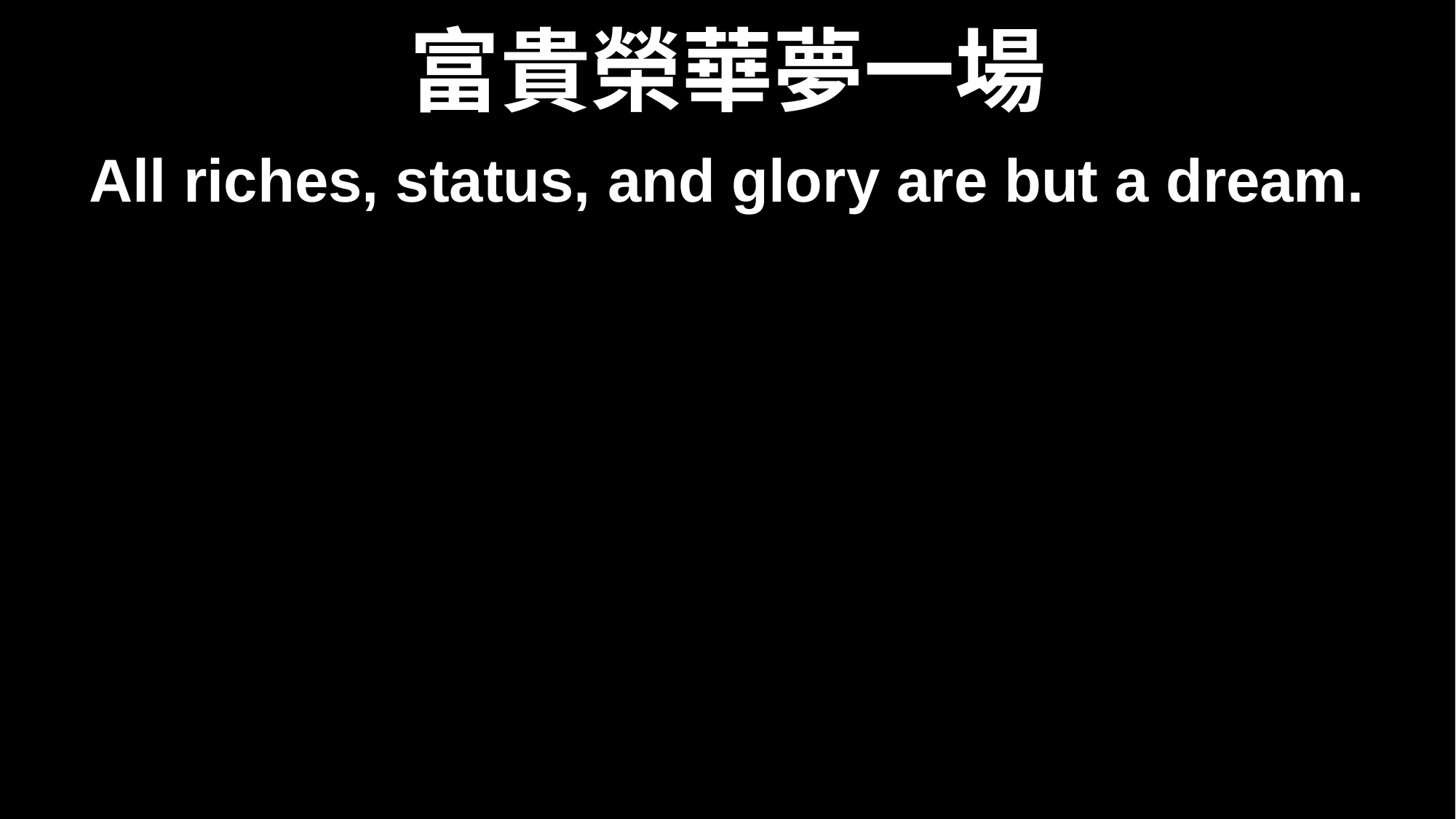

# 富貴榮華夢一場
All riches, status, and glory are but a dream.